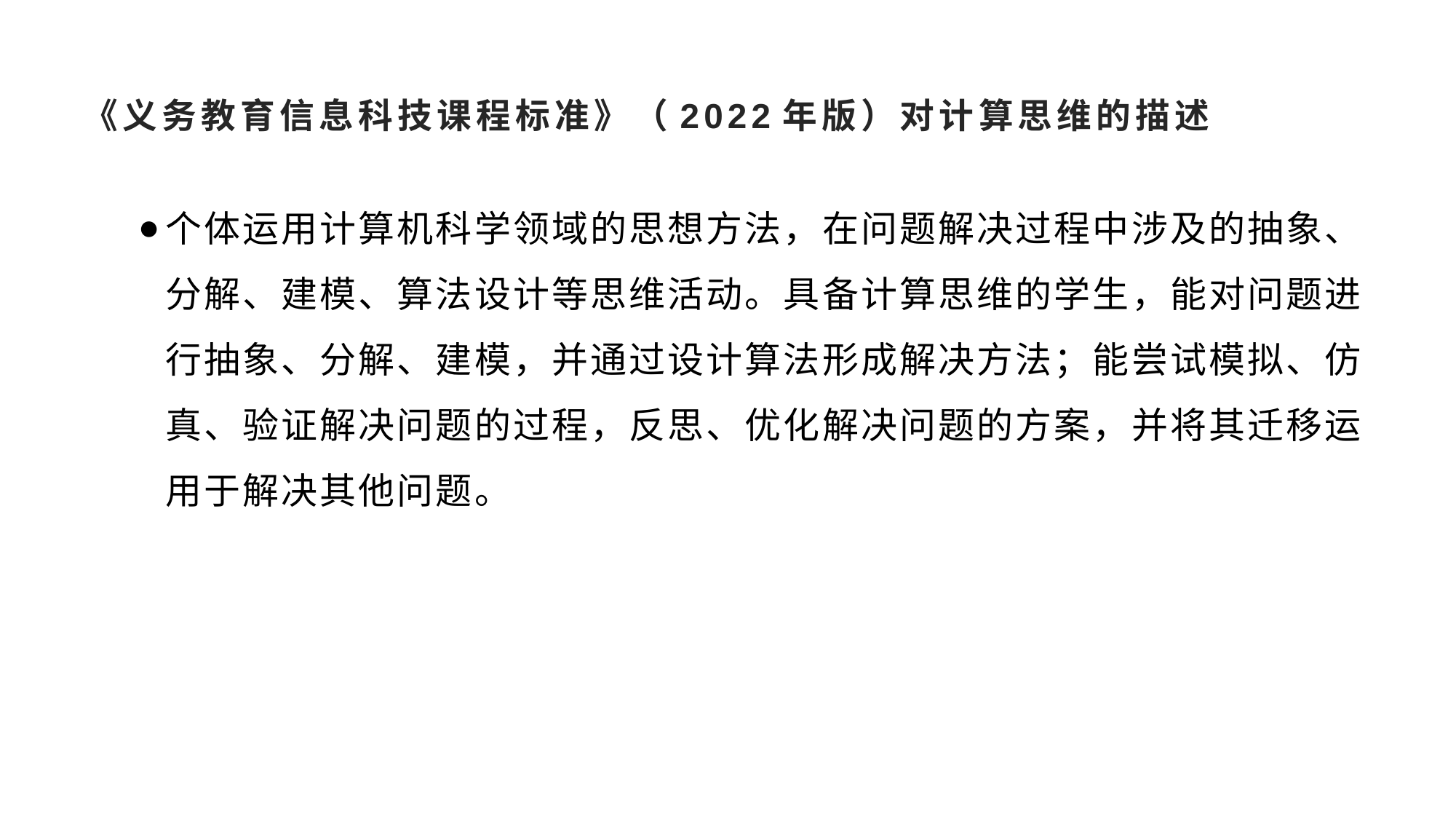

# 《义务教育信息科技课程标准》（2022年版）对计算思维的描述
个体运用计算机科学领域的思想方法，在问题解决过程中涉及的抽象、分解、建模、算法设计等思维活动。具备计算思维的学生，能对问题进行抽象、分解、建模，并通过设计算法形成解决方法；能尝试模拟、仿真、验证解决问题的过程，反思、优化解决问题的方案，并将其迁移运用于解决其他问题。